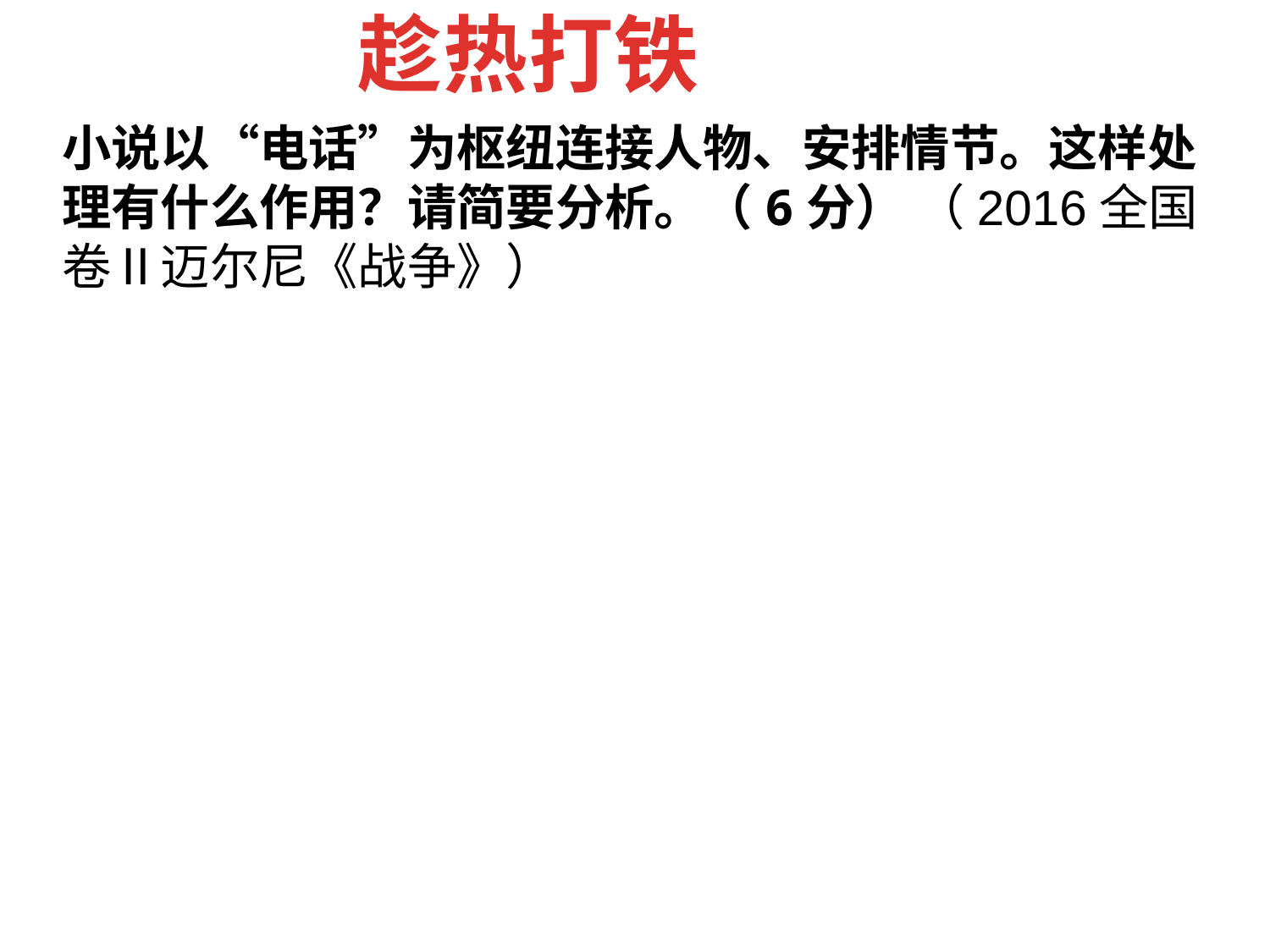

趁热打铁
小说以“电话”为枢纽连接人物、安排情节。这样处理有什么作用？请简要分析。（6分） （2016全国卷Ⅱ迈尔尼《战争》）